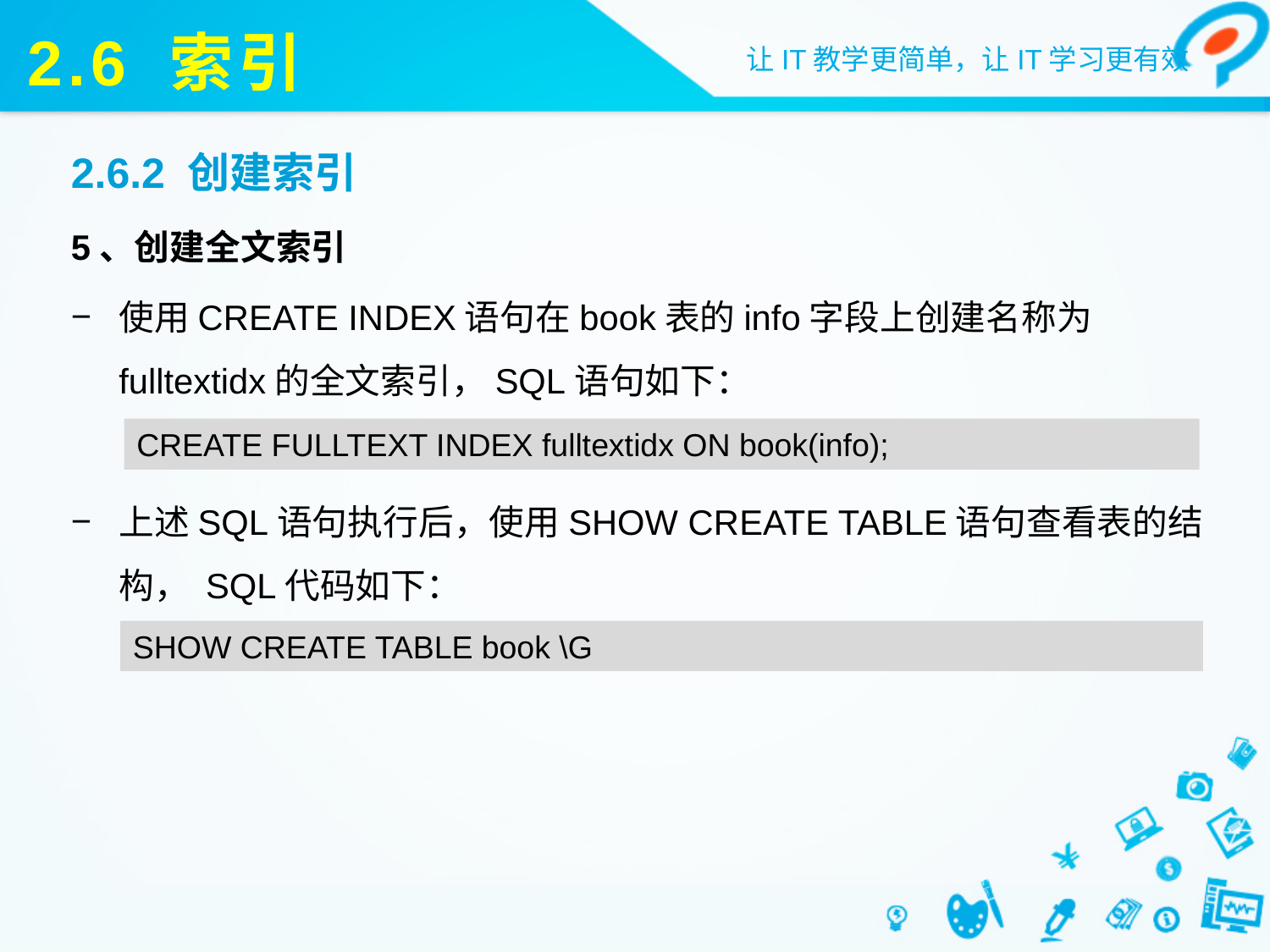

# 2.6 索引
2.6.2 创建索引
5、创建全文索引
使用CREATE INDEX语句在book表的info字段上创建名称为fulltextidx的全文索引，SQL语句如下：

上述SQL语句执行后，使用SHOW CREATE TABLE语句查看表的结构， SQL代码如下：

CREATE FULLTEXT INDEX fulltextidx ON book(info);
SHOW CREATE TABLE book \G